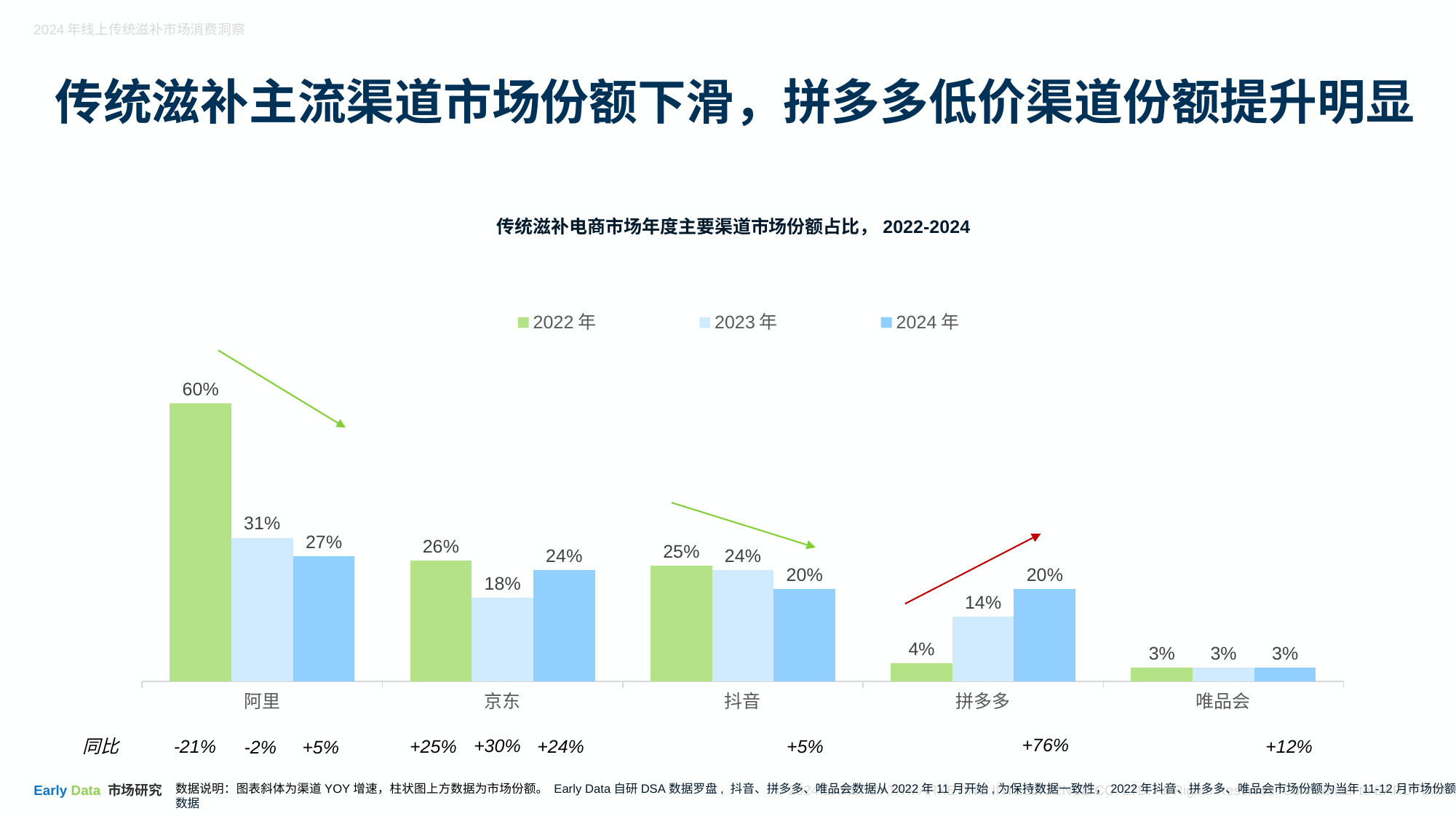

传统滋补主流渠道市场份额下滑，拼多多低价渠道份额提升明显
传统滋补电商市场年度主要渠道市场份额占比，2022-2024

### Chart

| Category | 2022年 | 2023年 | 2024年 |
|---|---|---|---|
| 阿里 | 0.6 | 0.31 | 0.27 |
| 京东 | 0.26 | 0.18 | 0.24 |
| 抖音 | 0.25 | 0.24 | 0.2 |
| 拼多多 | 0.04 | 0.14 | 0.2 |
| 唯品会 | 0.03 | 0.030283862889981673 | 0.03 |
 +76%
+30%
同比
 +5%
-21%
-2%
 +5%
+25%
+24%
 +12%
数据说明：图表斜体为渠道YOY增速，柱状图上方数据为市场份额。 Early Data自研DSA数据罗盘, 抖音、拼多多、唯品会数据从2022年11月开始,为保持数据一致性，2022年抖音、拼多多、唯品会市场份额为当年11-12月市场份额数据